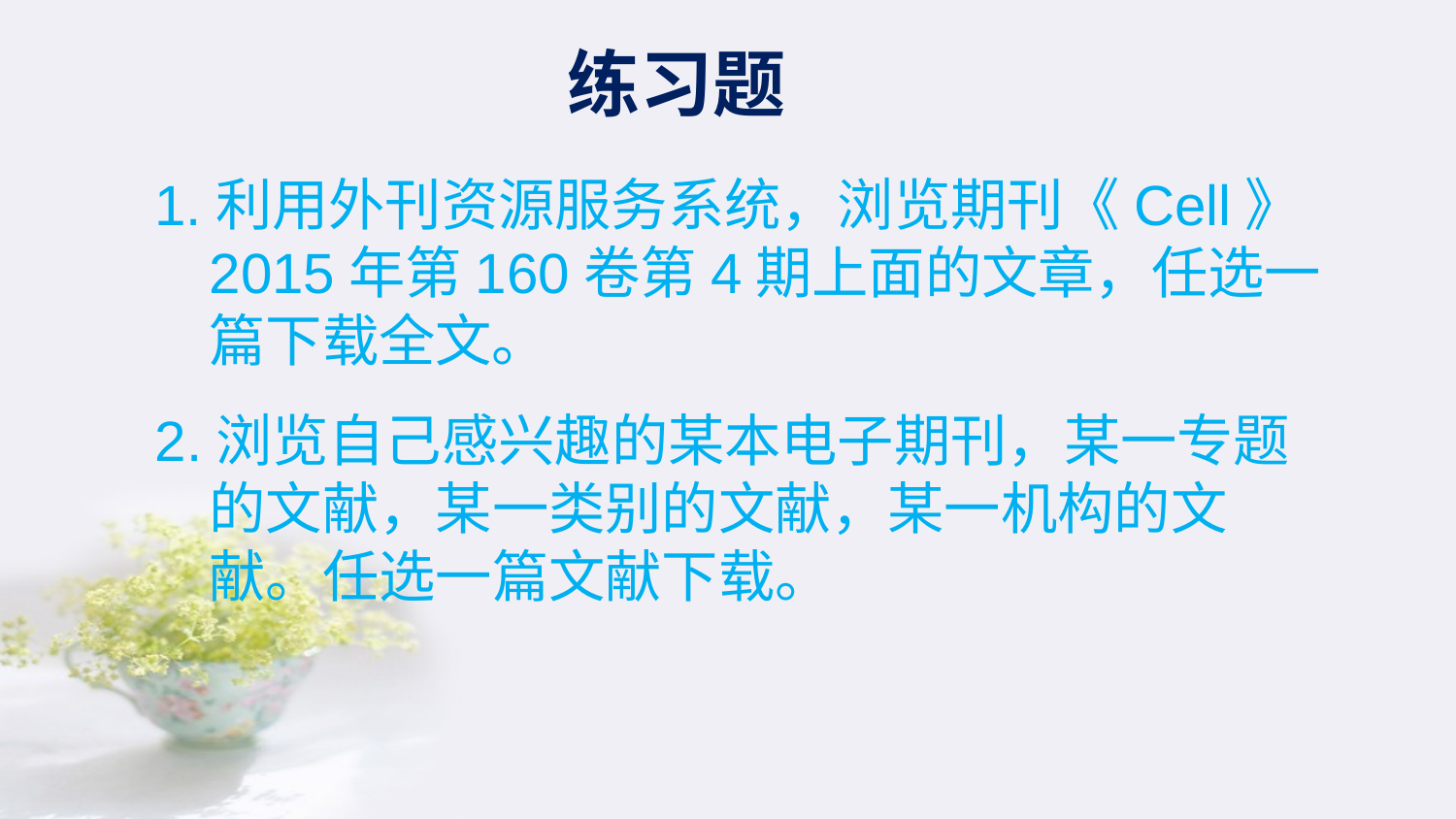

练习题
1.利用外刊资源服务系统，浏览期刊《Cell》2015年第160卷第4期上面的文章，任选一篇下载全文。
2.浏览自己感兴趣的某本电子期刊，某一专题的文献，某一类别的文献，某一机构的文献。任选一篇文献下载。